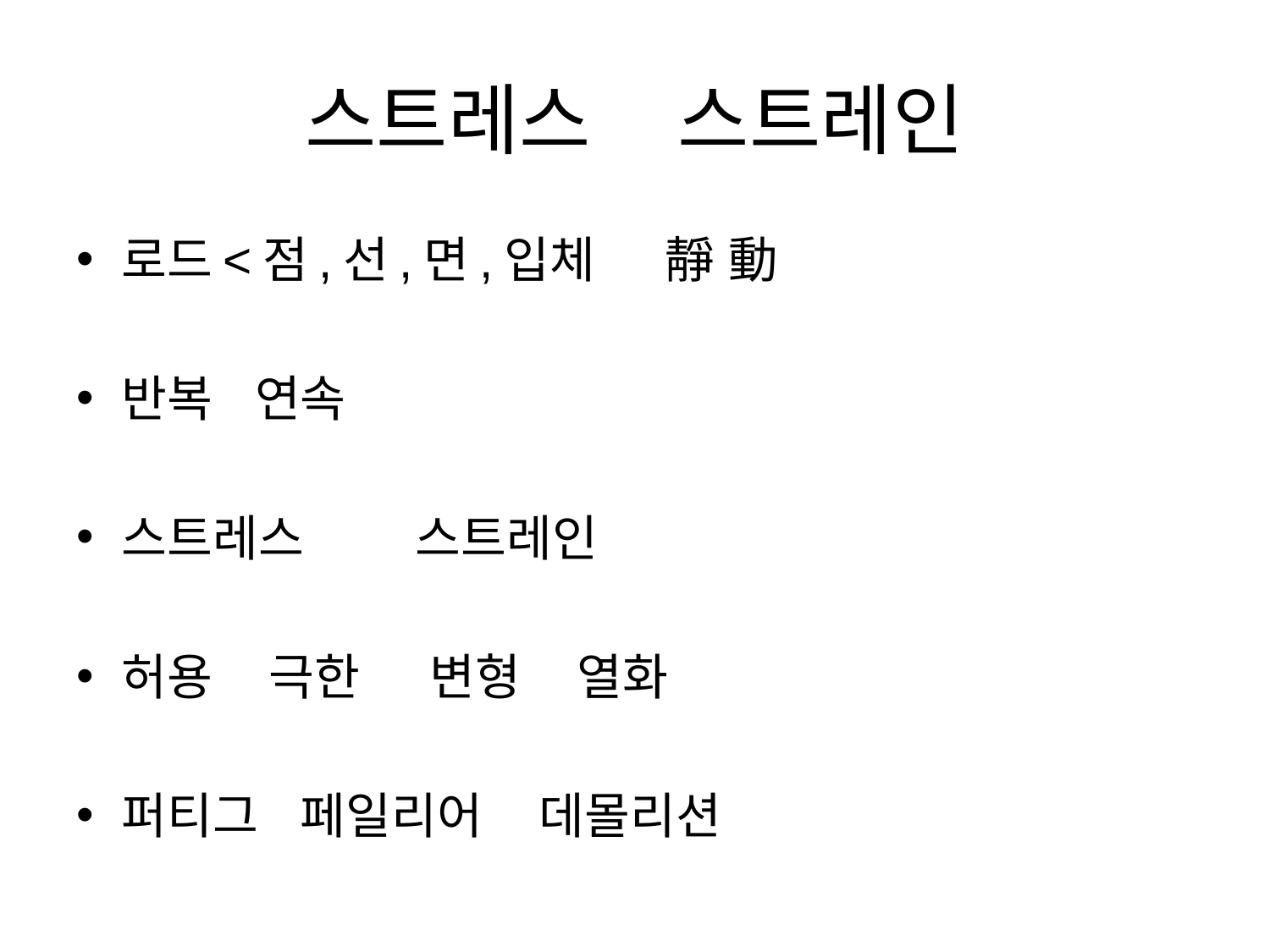

# 스트레스    스트레인
로드<점,선,면,입체     靜 動

반복   연속

스트레스        스트레인

허용    극한     변형    열화

퍼티그   페일리어    데몰리션